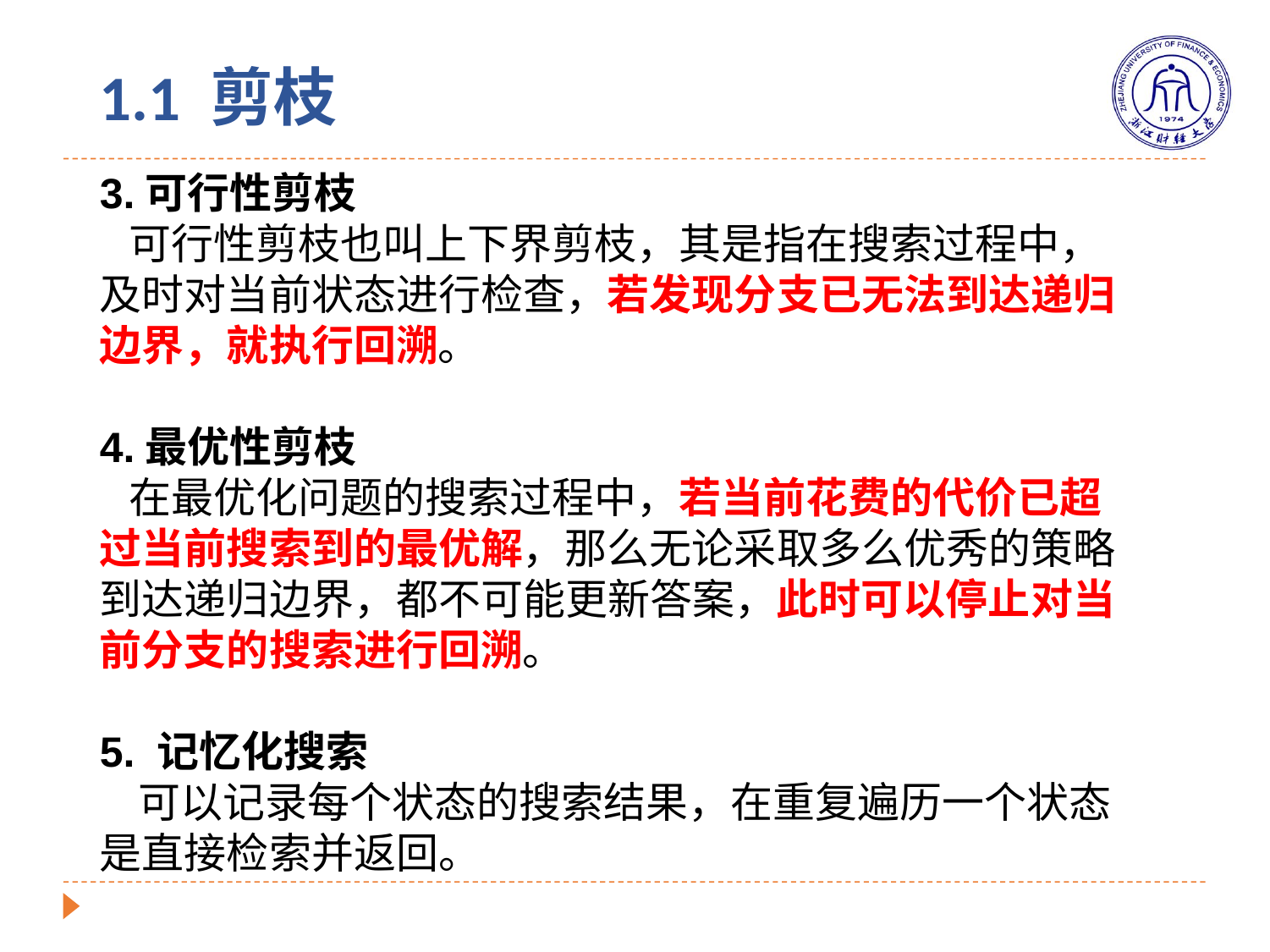

# 1.1 剪枝
3.可行性剪枝
  可行性剪枝也叫上下界剪枝，其是指在搜索过程中，及时对当前状态进行检查，若发现分支已无法到达递归边界，就执行回溯。

4.最优性剪枝
  在最优化问题的搜索过程中，若当前花费的代价已超过当前搜索到的最优解，那么无论采取多么优秀的策略到达递归边界，都不可能更新答案，此时可以停止对当前分支的搜索进行回溯。

5. 记忆化搜索
   可以记录每个状态的搜索结果，在重复遍历一个状态是直接检索并返回。

6